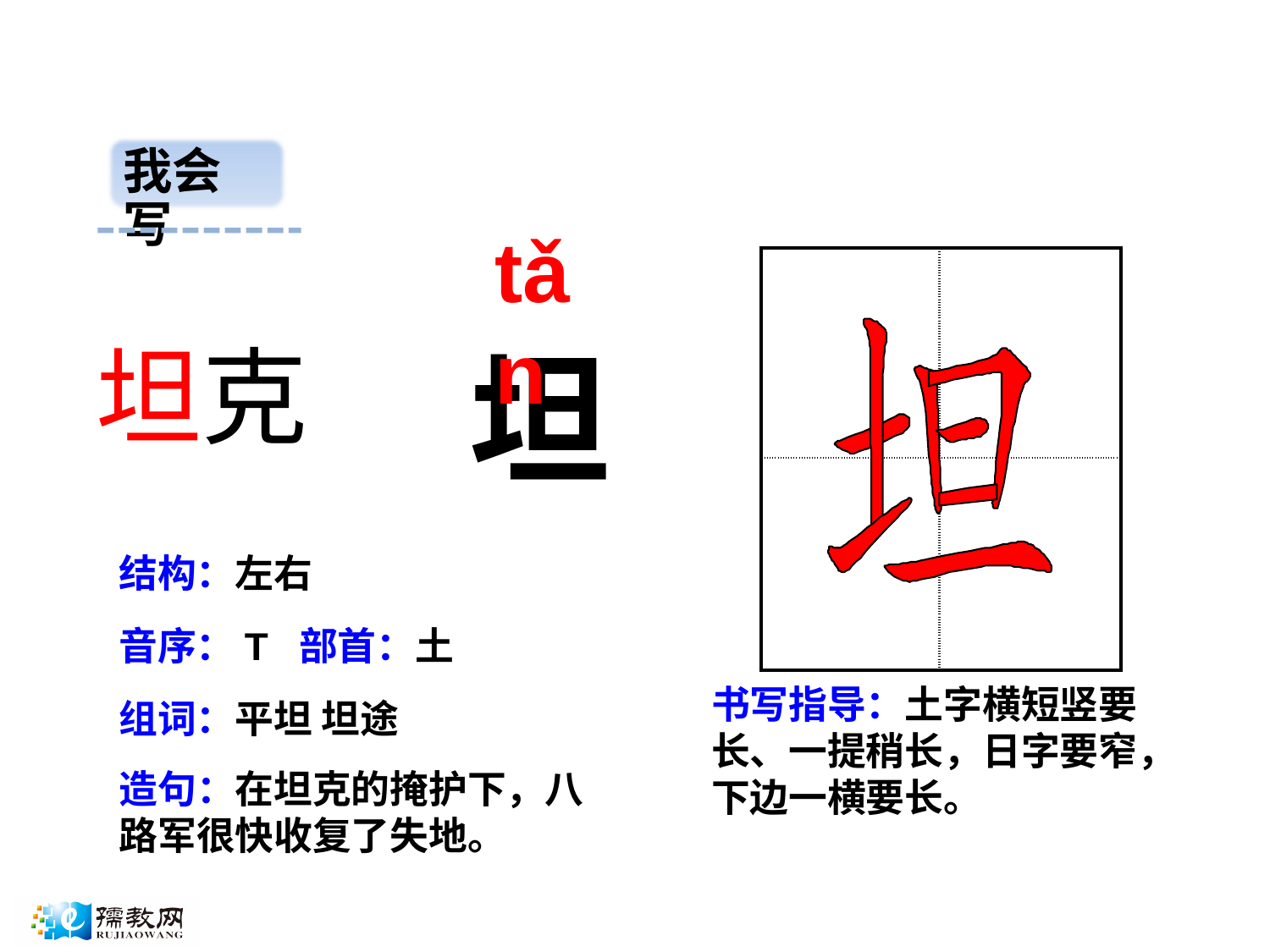

我会写

tǎn
|  |  |
| --- | --- |
|  |  |

坦克
坦

结构：左右
音序：T  部首：土
书写指导：土字横短竖要长、一提稍长，日字要窄，下边一横要长。
组词：平坦 坦途
造句：在坦克的掩护下，八路军很快收复了失地。